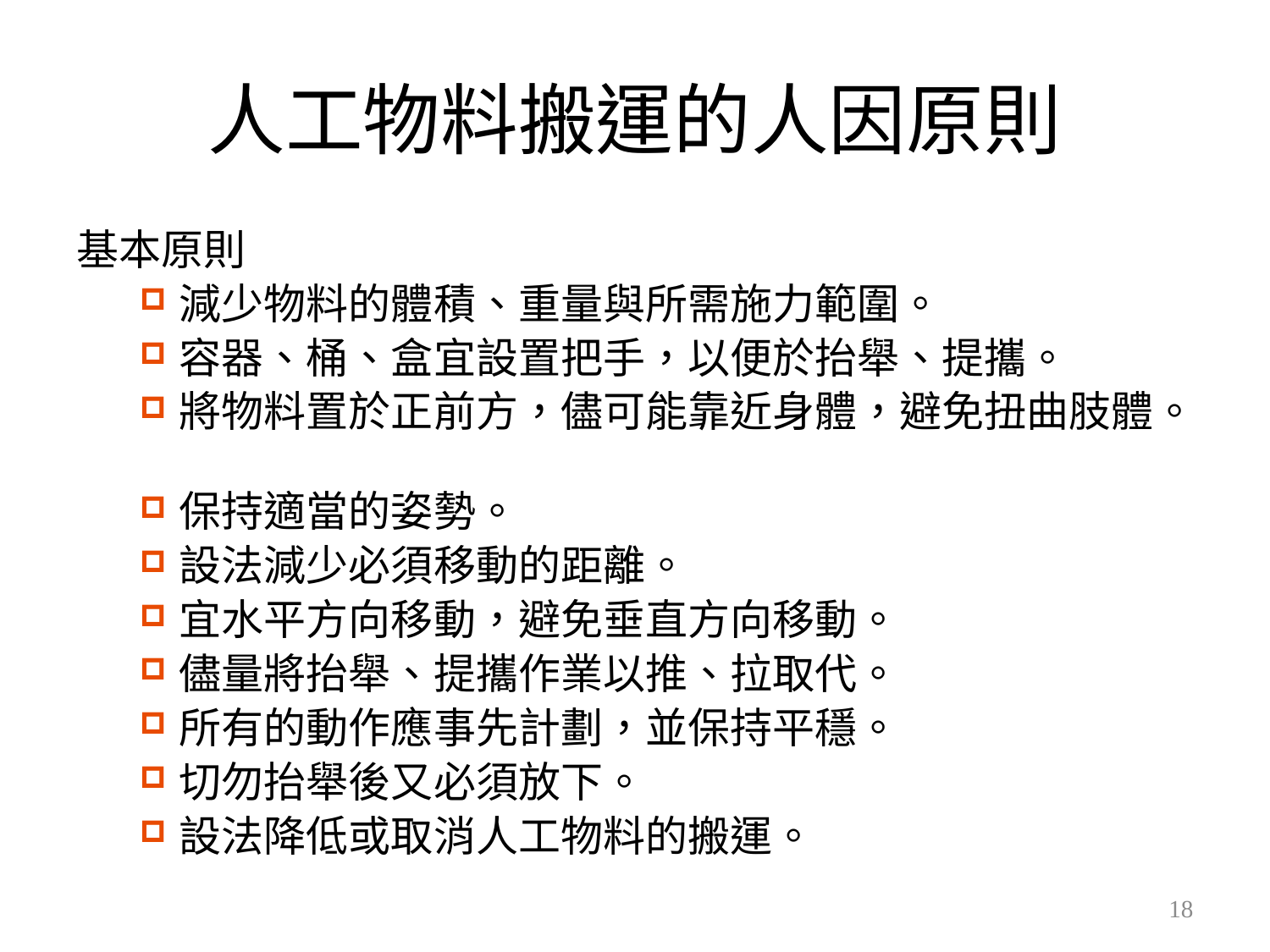

# 人工物料搬運的人因原則
基本原則
減少物料的體積、重量與所需施力範圍。
容器、桶、盒宜設置把手，以便於抬舉、提攜。
將物料置於正前方，儘可能靠近身體，避免扭曲肢體。
保持適當的姿勢。
設法減少必須移動的距離。
宜水平方向移動，避免垂直方向移動。
儘量將抬舉、提攜作業以推、拉取代。
所有的動作應事先計劃，並保持平穩。
切勿抬舉後又必須放下。
設法降低或取消人工物料的搬運。

18